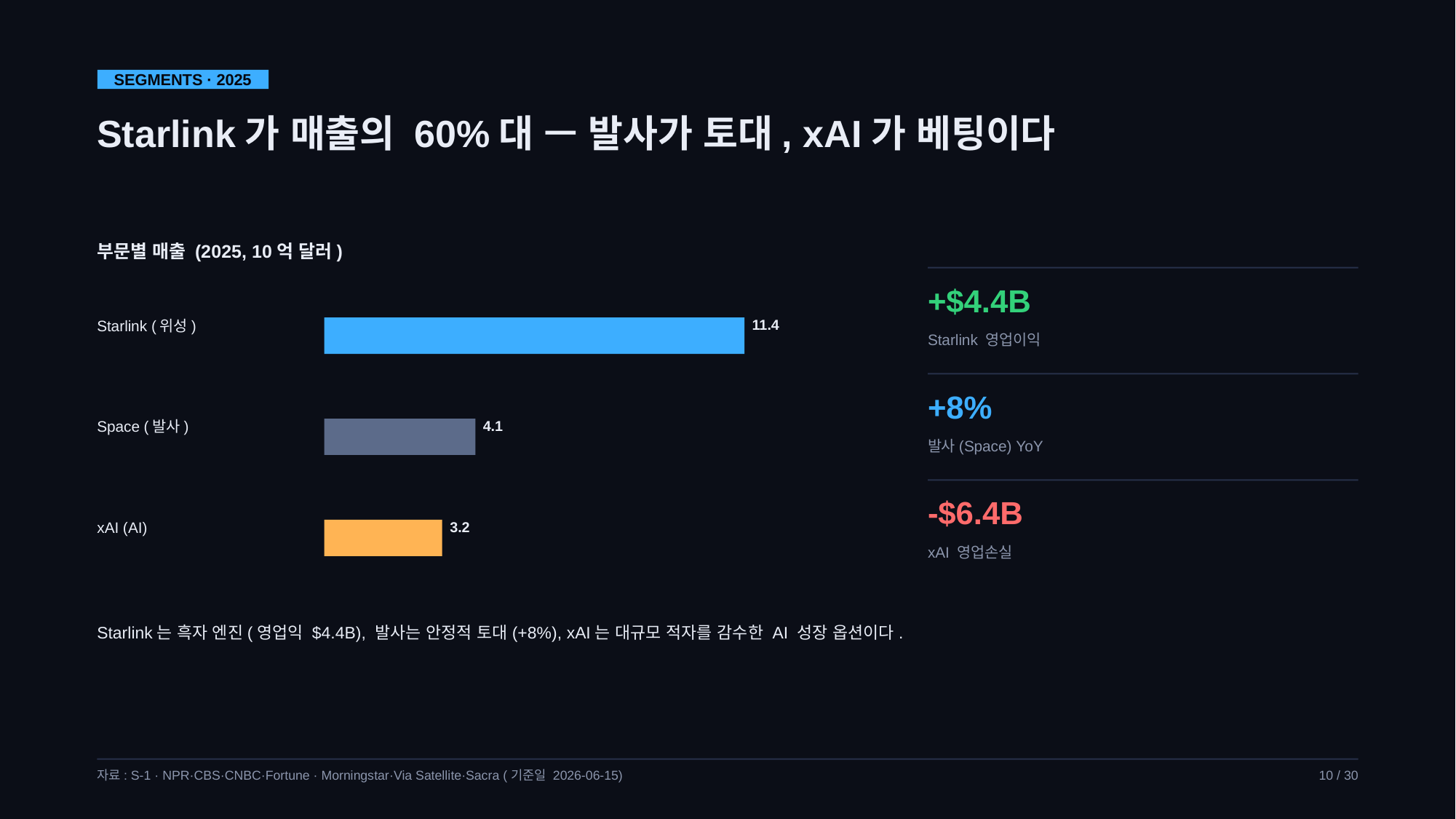

SEGMENTS · 2025
Starlink가 매출의 60%대 — 발사가 토대, xAI가 베팅이다
부문별 매출 (2025, 10억 달러)

+$4.4B
Starlink (위성)
11.4

Starlink 영업이익

+8%
Space (발사)
4.1

발사(Space) YoY

-$6.4B
xAI (AI)
3.2

xAI 영업손실
Starlink는 흑자 엔진(영업익 $4.4B), 발사는 안정적 토대(+8%), xAI는 대규모 적자를 감수한 AI 성장 옵션이다.

자료: S-1 · NPR·CBS·CNBC·Fortune · Morningstar·Via Satellite·Sacra (기준일 2026-06-15)
10 / 30